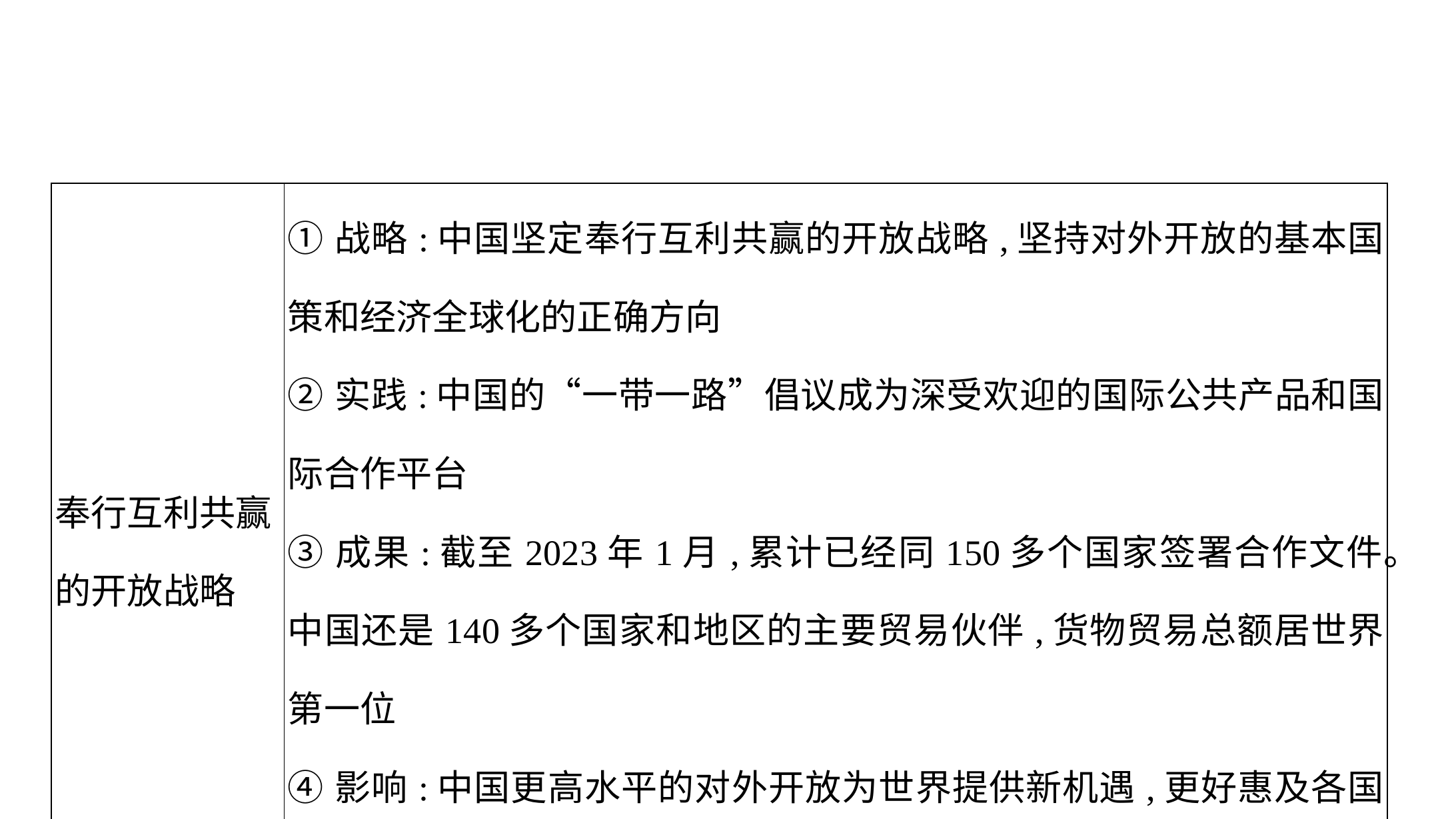

| 奉行互利共赢 的开放战略 | ①战略:中国坚定奉行互利共赢的开放战略,坚持对外开放的基本国策和经济全球化的正确方向 ②实践:中国的“一带一路”倡议成为深受欢迎的国际公共产品和国际合作平台 ③成果:截至2023年1月,累计已经同150多个国家签署合作文件。中国还是140多个国家和地区的主要贸易伙伴,货物贸易总额居世界第一位 ④影响:中国更高水平的对外开放为世界提供新机遇,更好惠及各国人民 |
| --- | --- |